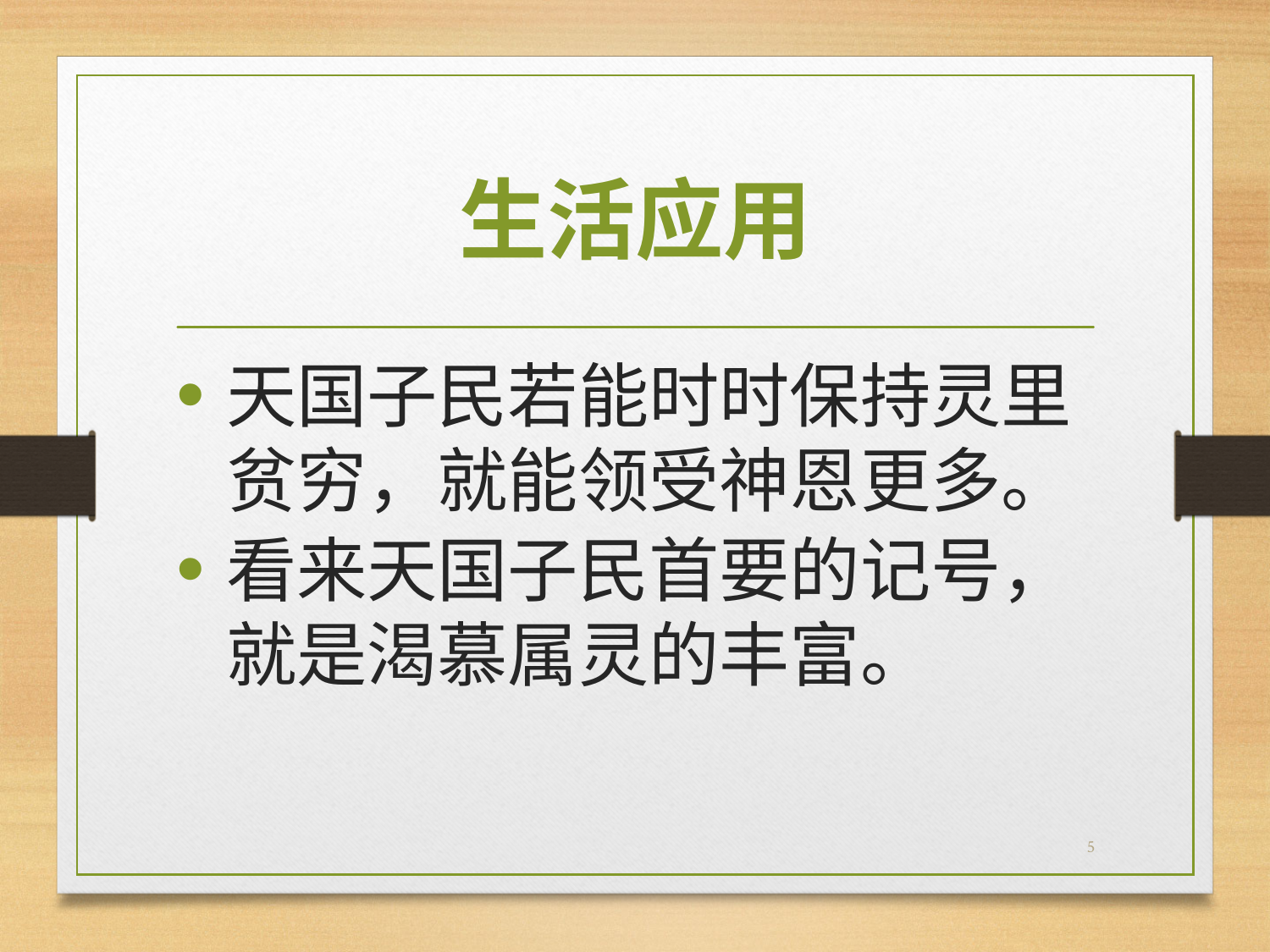

# 生活应用
天国子民若能时时保持灵里贫穷，就能领受神恩更多。
看来天国子民首要的记号，就是渴慕属灵的丰富。
5